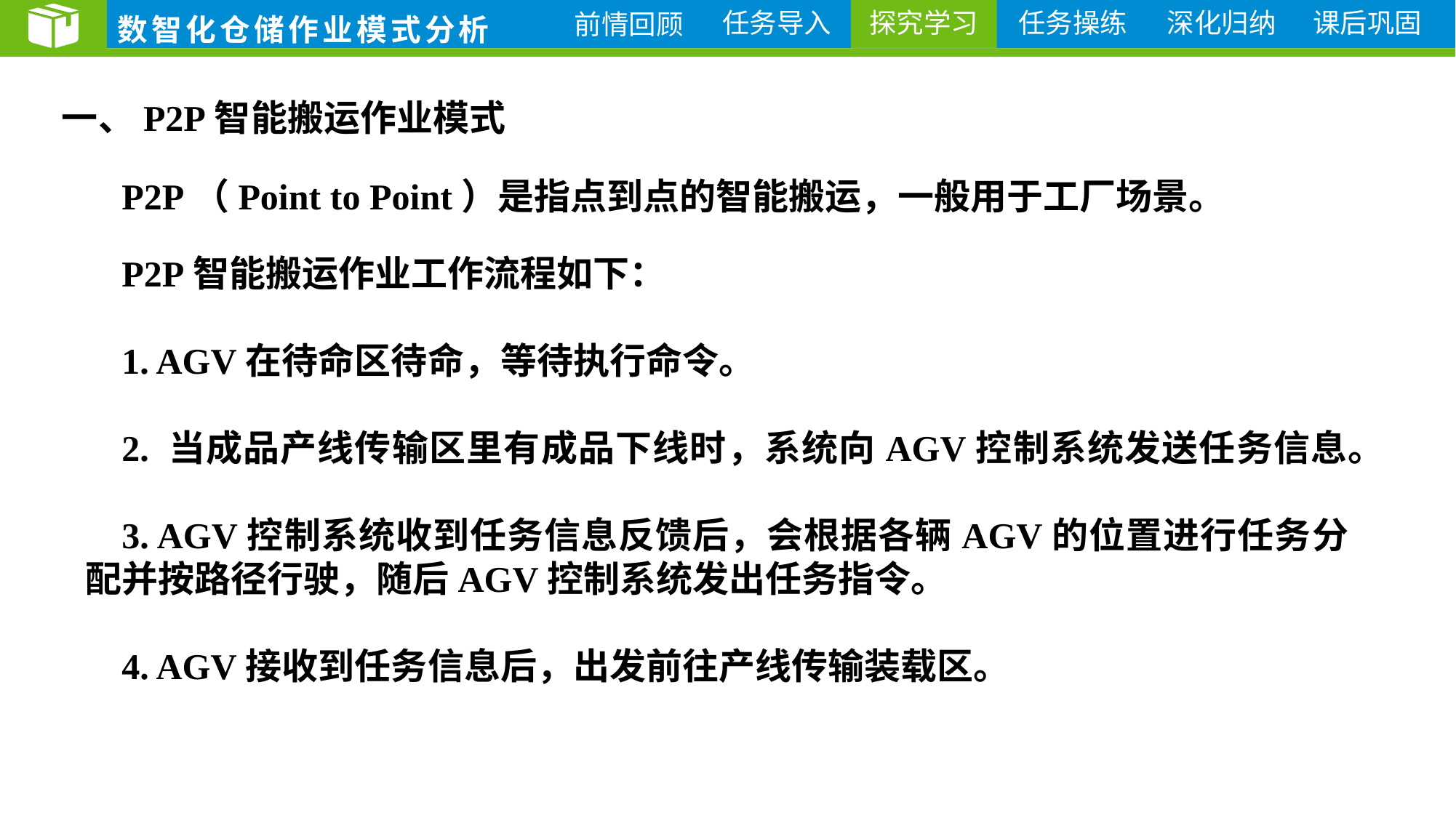

一、P2P智能搬运作业模式
P2P（Point to Point）是指点到点的智能搬运，一般用于工厂场景。

P2P智能搬运作业工作流程如下：

1. AGV在待命区待命，等待执行命令。

2. 当成品产线传输区里有成品下线时，系统向AGV控制系统发送任务信息。

3. AGV控制系统收到任务信息反馈后，会根据各辆AGV的位置进行任务分配并按路径行驶，随后AGV控制系统发出任务指令。

4. AGV接收到任务信息后，出发前往产线传输装载区。